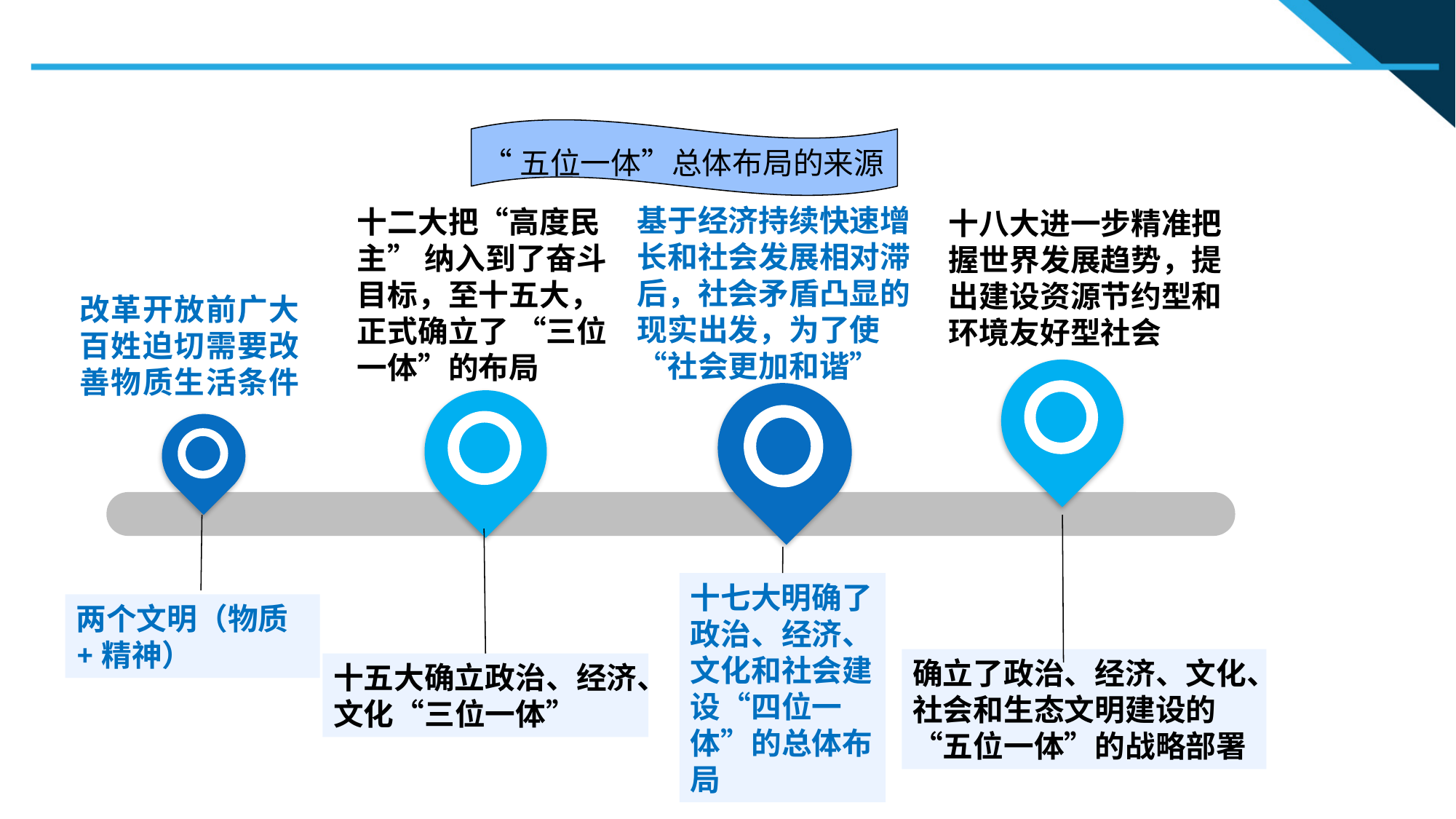

“五位一体”总体布局的来源

基于经济持续快速增长和社会发展相对滞后，社会矛盾凸显的现实出发，为了使“社会更加和谐”
十二大把“高度民主” 纳入到了奋斗目标，至十五大，正式确立了 “三位一体”的布局

十八大进一步精准把握世界发展趋势，提出建设资源节约型和环境友好型社会
改革开放前广大百姓迫切需要改善物质生活条件

十七大明确了政治、经济、文化和社会建设“四位一体”的总体布局
两个文明（物质+精神）
确立了政治、经济、文化、社会和生态文明建设的“五位一体”的战略部署
十五大确立政治、经济、文化“三位一体”